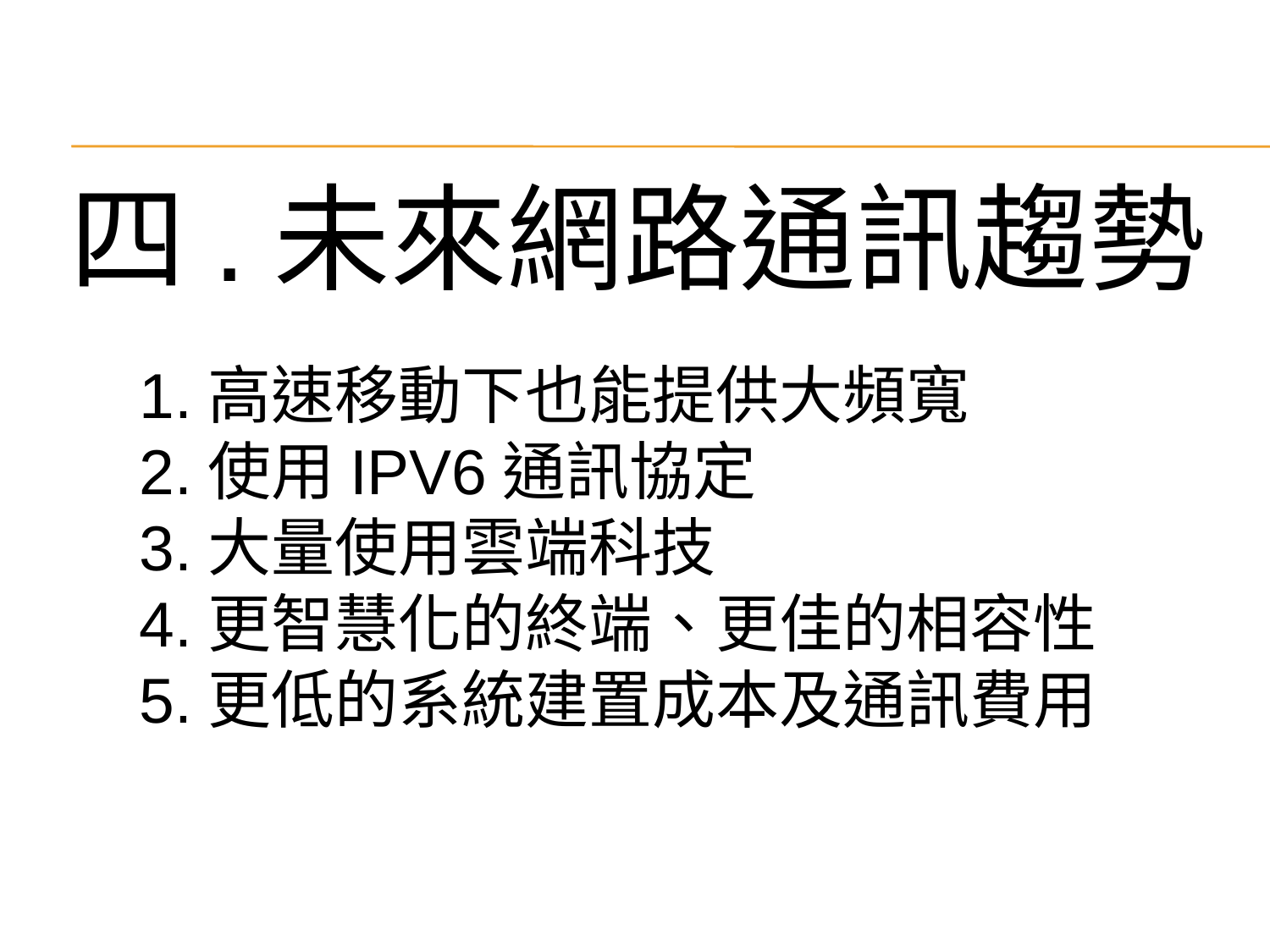

四.未來網路通訊趨勢
1.高速移動下也能提供大頻寬
2.使用IPV6通訊協定
3.大量使用雲端科技
4.更智慧化的終端、更佳的相容性
5.更低的系統建置成本及通訊費用